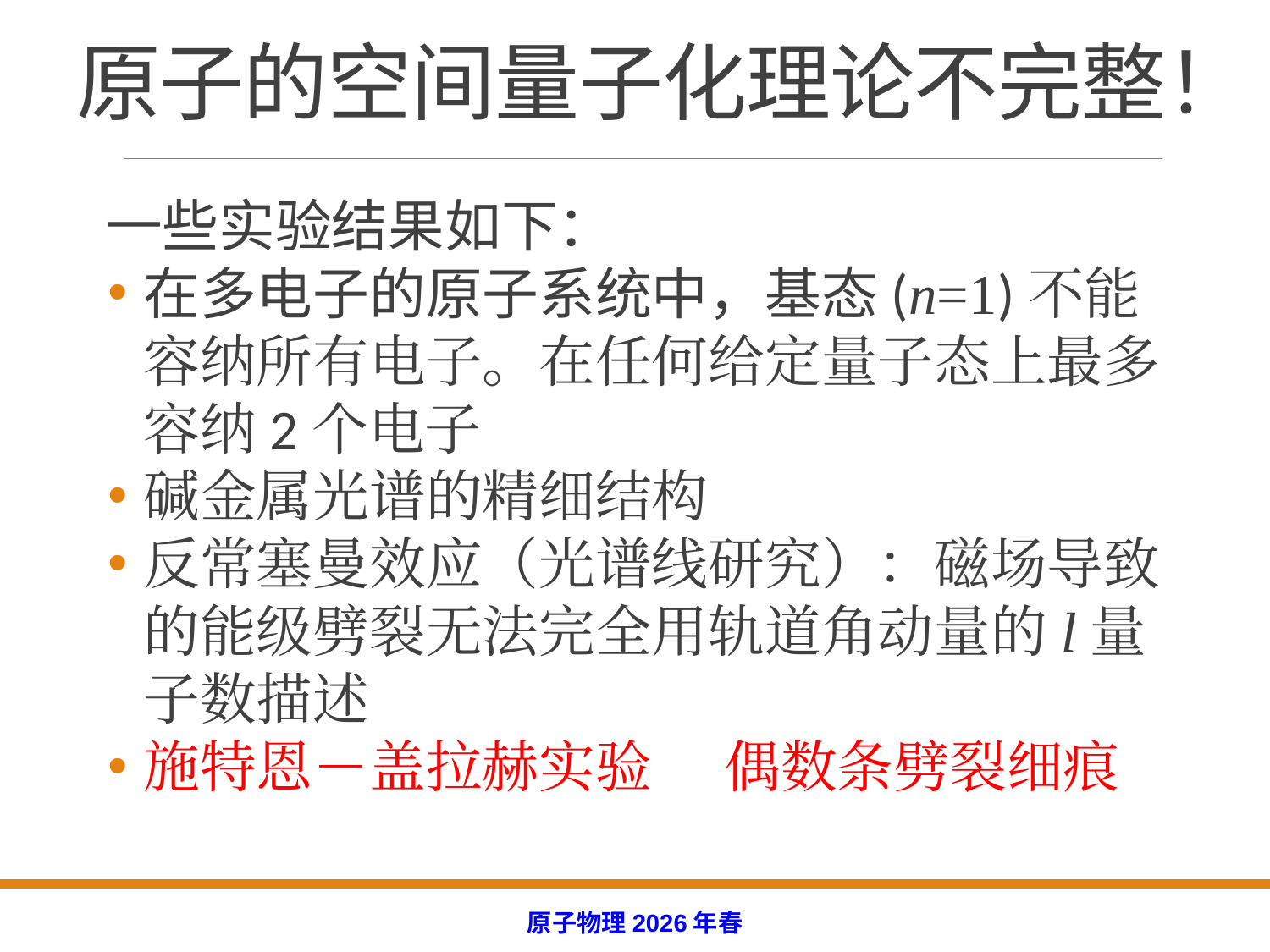

# 原子的空间量子化理论不完整！
一些实验结果如下：
在多电子的原子系统中，基态(n=1)不能容纳所有电子。在任何给定量子态上最多容纳2个电子
碱金属光谱的精细结构
反常塞曼效应（光谱线研究）：磁场导致的能级劈裂无法完全用轨道角动量的l量子数描述
施特恩－盖拉赫实验 ⇒ 偶数条劈裂细痕
原子物理2026年春
25